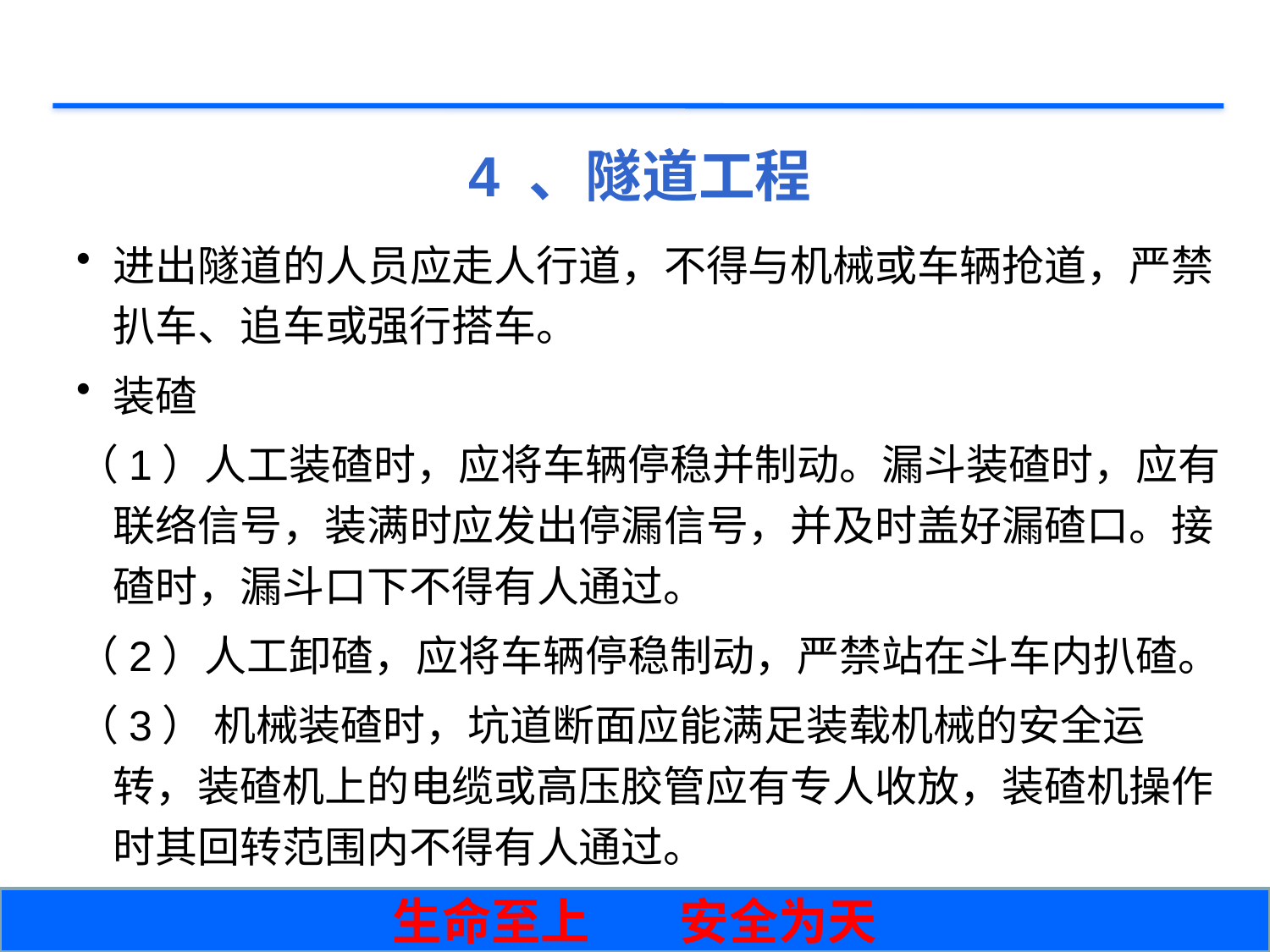

# 4 、隧道工程
进出隧道的人员应走人行道，不得与机械或车辆抢道，严禁扒车、追车或强行搭车。
装碴
（1）人工装碴时，应将车辆停稳并制动。漏斗装碴时，应有联络信号，装满时应发出停漏信号，并及时盖好漏碴口。接碴时，漏斗口下不得有人通过。
（2）人工卸碴，应将车辆停稳制动，严禁站在斗车内扒碴。
（3） 机械装碴时，坑道断面应能满足装载机械的安全运转，装碴机上的电缆或高压胶管应有专人收放，装碴机操作时其回转范围内不得有人通过。